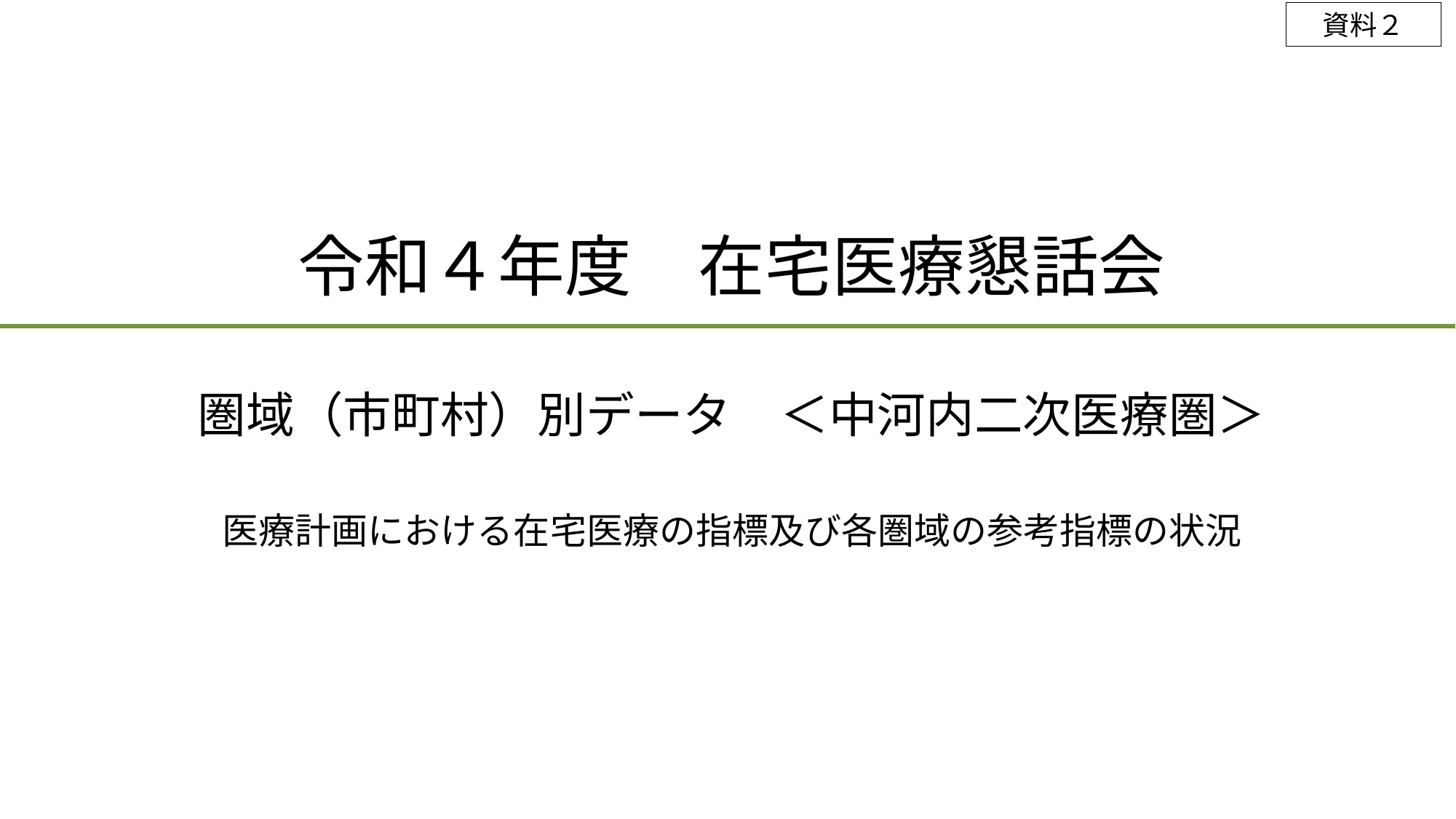

資料２
# 令和４年度　在宅医療懇話会 圏域（市町村）別データ　＜中河内二次医療圏＞ 医療計画における在宅医療の指標及び各圏域の参考指標の状況